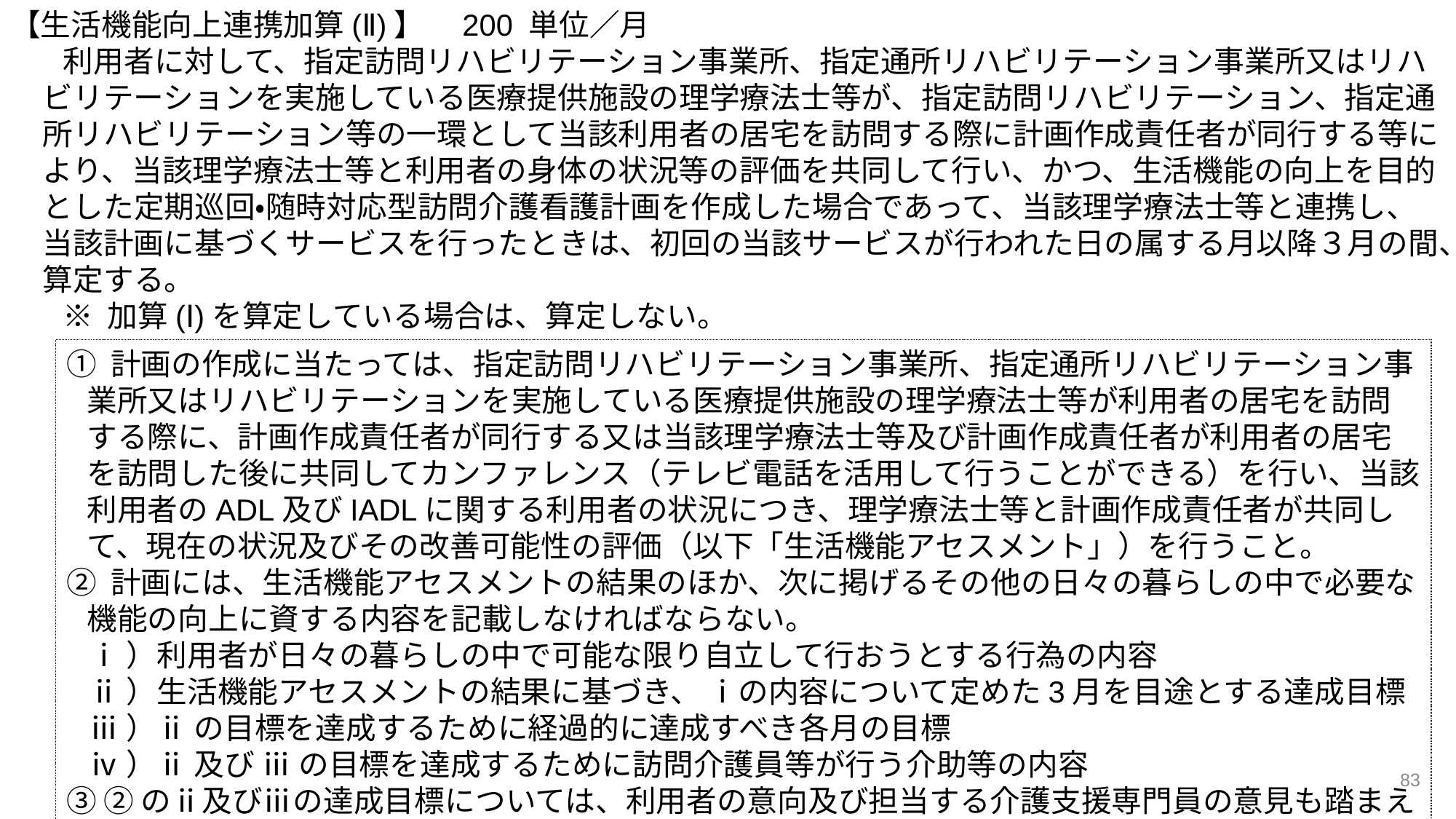

【生活機能向上連携加算(Ⅱ)】　200 単位／月
利用者に対して、指定訪問リハビリテーション事業所、指定通所リハビリテーション事業所又はリハビリテーションを実施している医療提供施設の理学療法士等が、指定訪問リハビリテーション、指定通所リハビリテーション等の一環として当該利用者の居宅を訪問する際に計画作成責任者が同行する等により、当該理学療法士等と利用者の身体の状況等の評価を共同して行い、かつ、生活機能の向上を目的とした定期巡回・随時対応型訪問介護看護計画を作成した場合であって、当該理学療法士等と連携し、当該計画に基づくサービスを行ったときは、初回の当該サービスが行われた日の属する月以降３月の間、算定する。
※ 加算(Ⅰ)を算定している場合は、算定しない。
① 計画の作成に当たっては、指定訪問リハビリテーション事業所、指定通所リハビリテーション事業所又はリハビリテーションを実施している医療提供施設の理学療法士等が利用者の居宅を訪問する際に、計画作成責任者が同行する又は当該理学療法士等及び計画作成責任者が利用者の居宅を訪問した後に共同してカンファレンス（テレビ電話を活用して行うことができる）を行い、当該利用者のADL及びIADLに関する利用者の状況につき、理学療法士等と計画作成責任者が共同して、現在の状況及びその改善可能性の評価（以下「生活機能アセスメント」）を行うこと。
② 計画には、生活機能アセスメントの結果のほか、次に掲げるその他の日々の暮らしの中で必要な機能の向上に資する内容を記載しなければならない。
ⅰ）利用者が日々の暮らしの中で可能な限り自立して行おうとする行為の内容
ⅱ）生活機能アセスメントの結果に基づき、 ⅰの内容について定めた3月を目途とする達成目標
ⅲ）ⅱ の目標を達成するために経過的に達成すべき各月の目標
ⅳ）ⅱ 及び ⅲ の目標を達成するために訪問介護員等が行う介助等の内容
③ ②のⅱ及びⅲの達成目標については、利用者の意向及び担当する介護支援専門員の意見も踏まえ

83